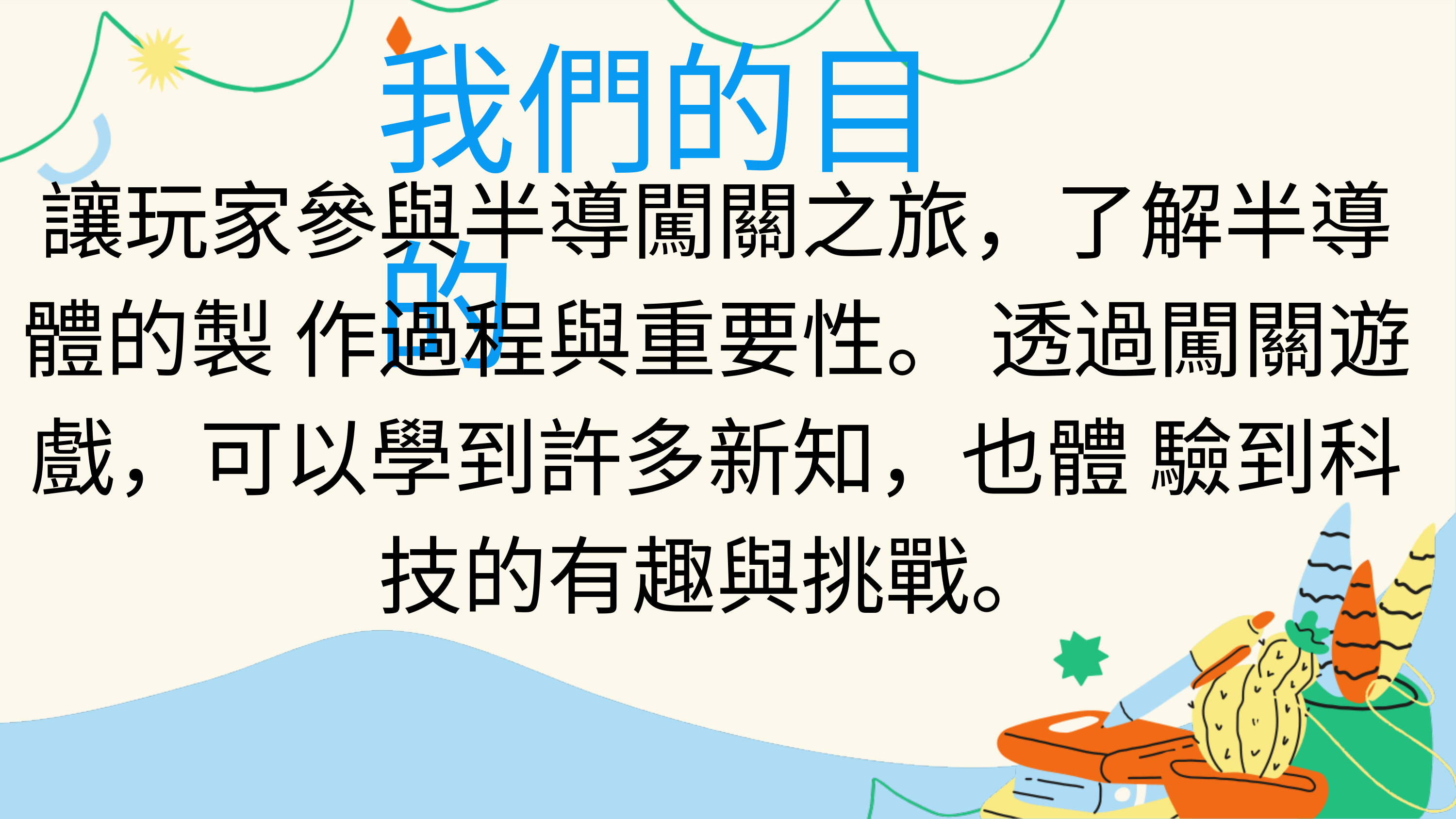

我們的目的
讓玩家參與半導闖關之旅，了解半導體的製 作過程與重要性。 透過闖關遊戲，可以學到許多新知，也體 驗到科技的有趣與挑戰。